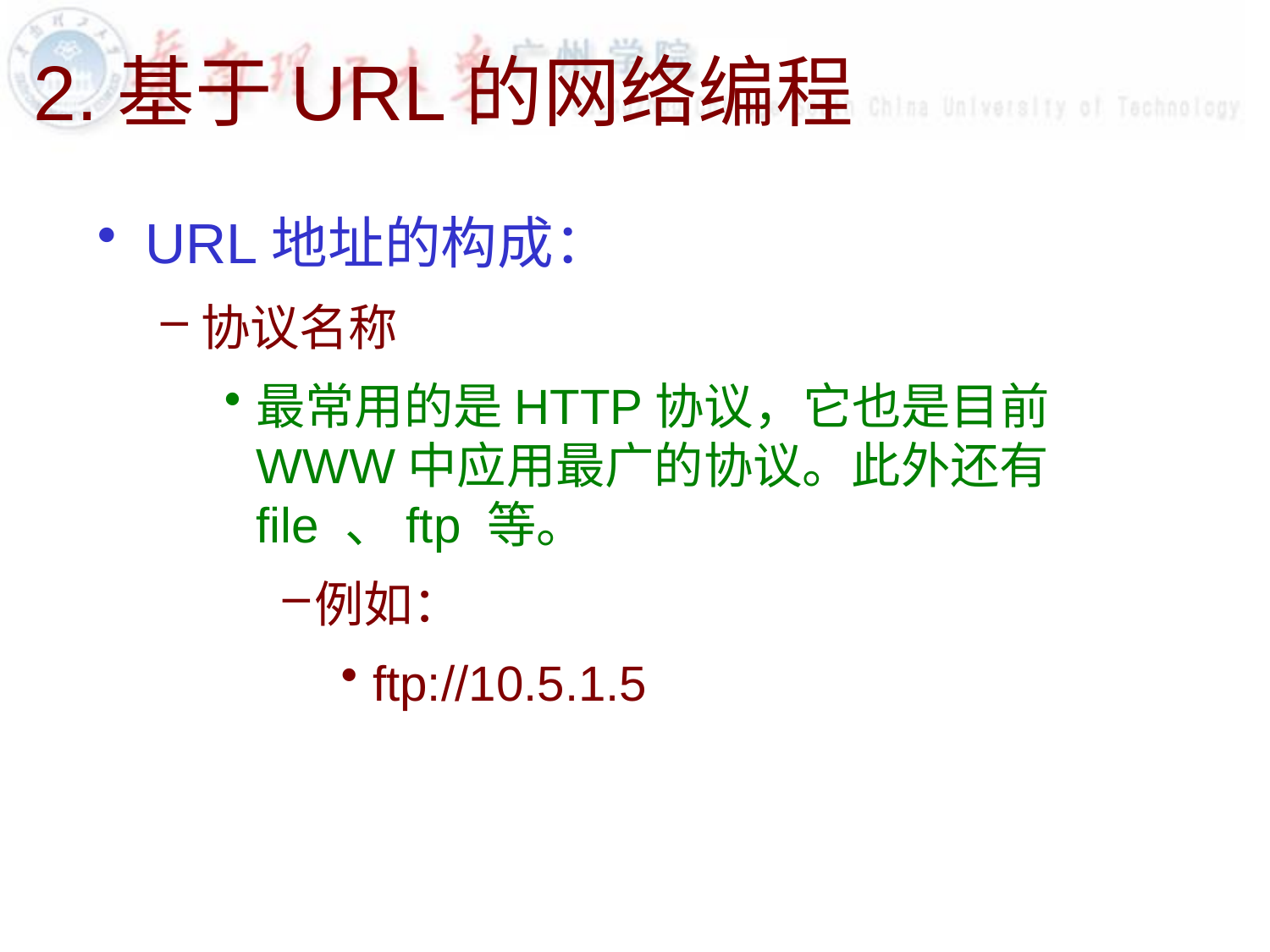

# 2.基于URL的网络编程
URL地址的构成：
协议名称
最常用的是HTTP协议，它也是目前WWW中应用最广的协议。此外还有file 、ftp 等。
例如：
ftp://10.5.1.5